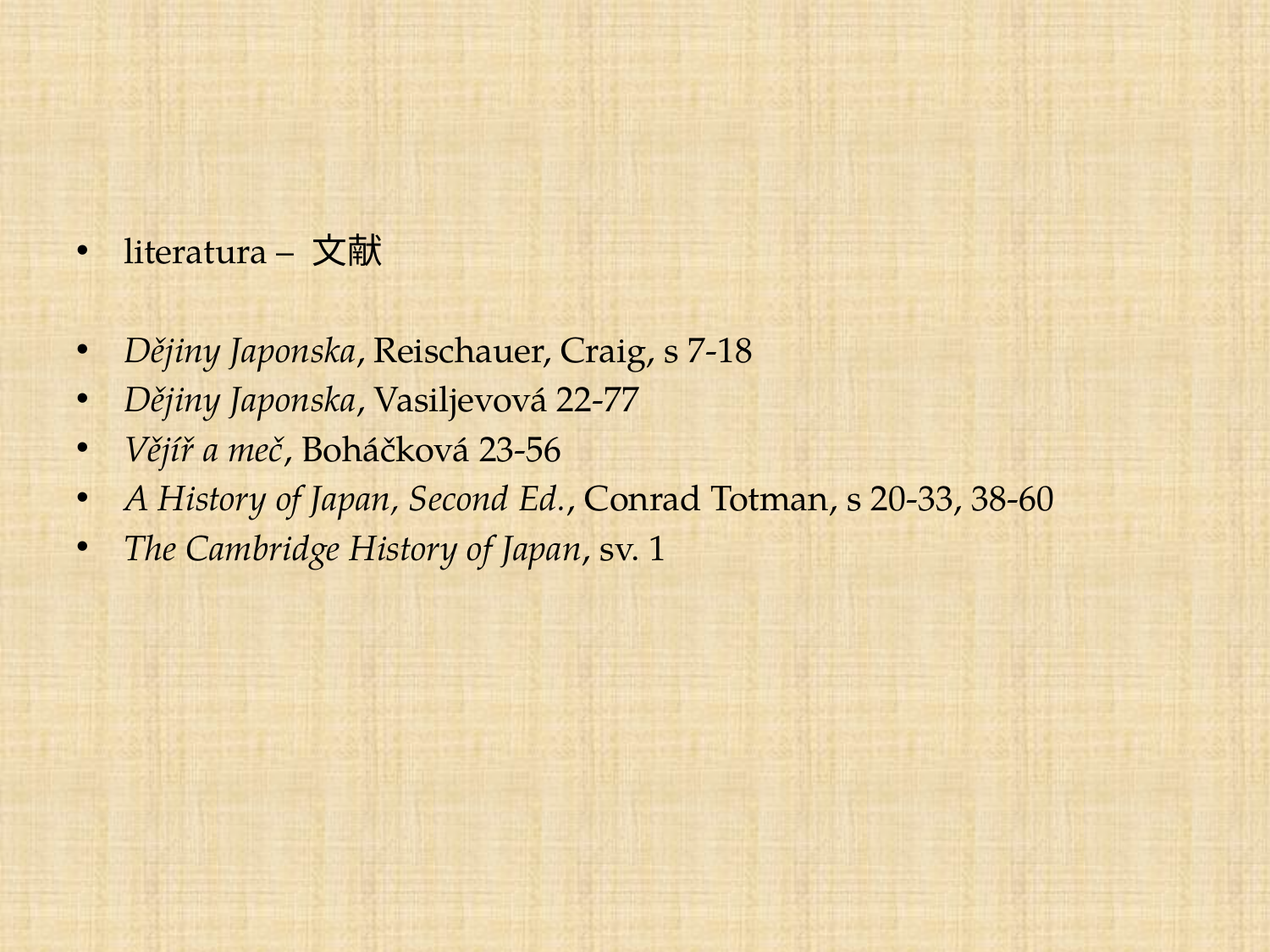

literatura – 文献

Dějiny Japonska, Reischauer, Craig, s 7-18
Dějiny Japonska, Vasiljevová 22-77
Vějíř a meč, Boháčková 23-56
A History of Japan, Second Ed., Conrad Totman, s 20-33, 38-60
The Cambridge History of Japan, sv. 1